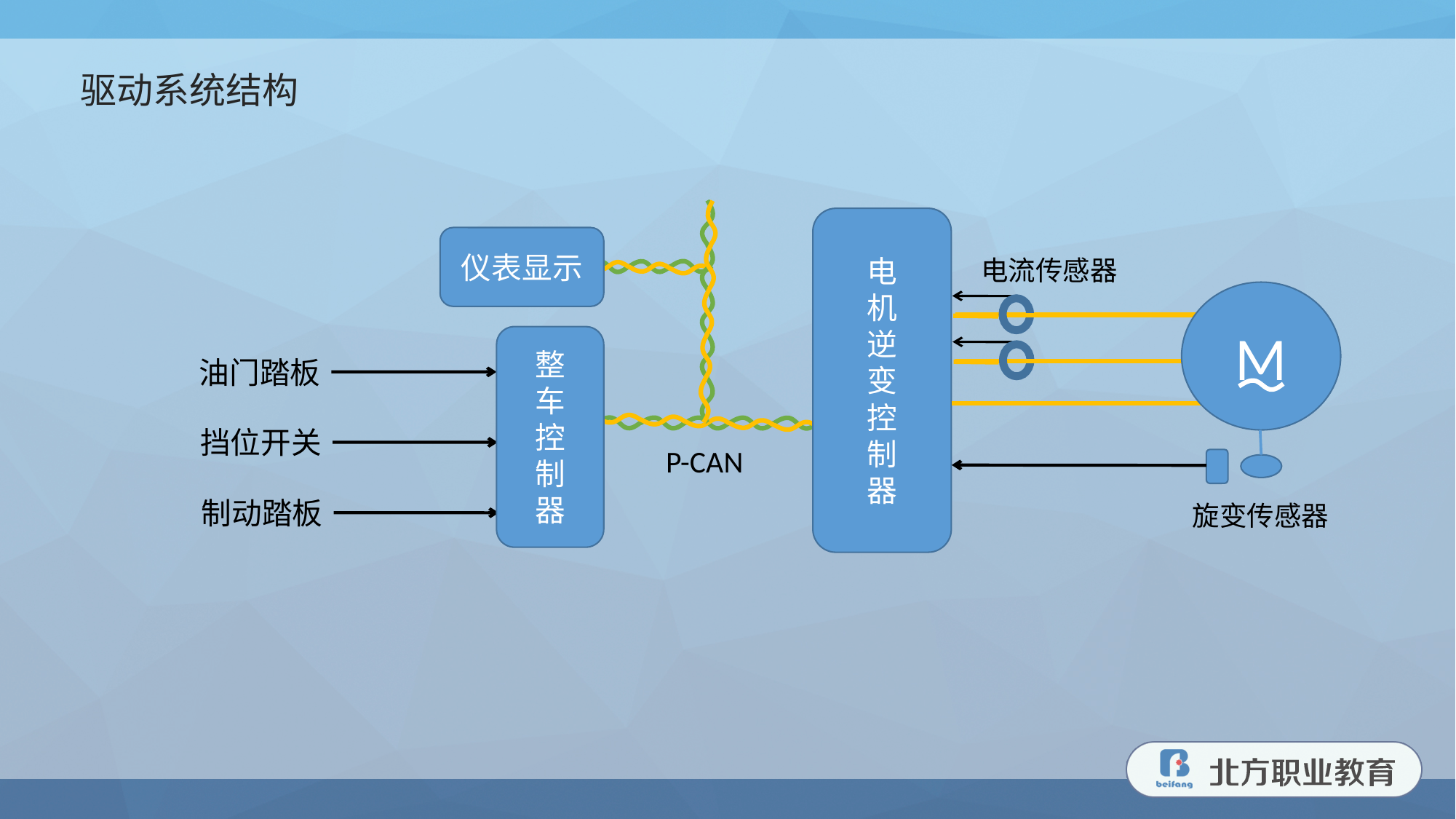

驱动系统结构
电
机
逆
变
控
制
器
仪表显示
电流传感器

M

整
车
控
制
器

油门踏板

挡位开关

P-CAN

制动踏板
旋变传感器